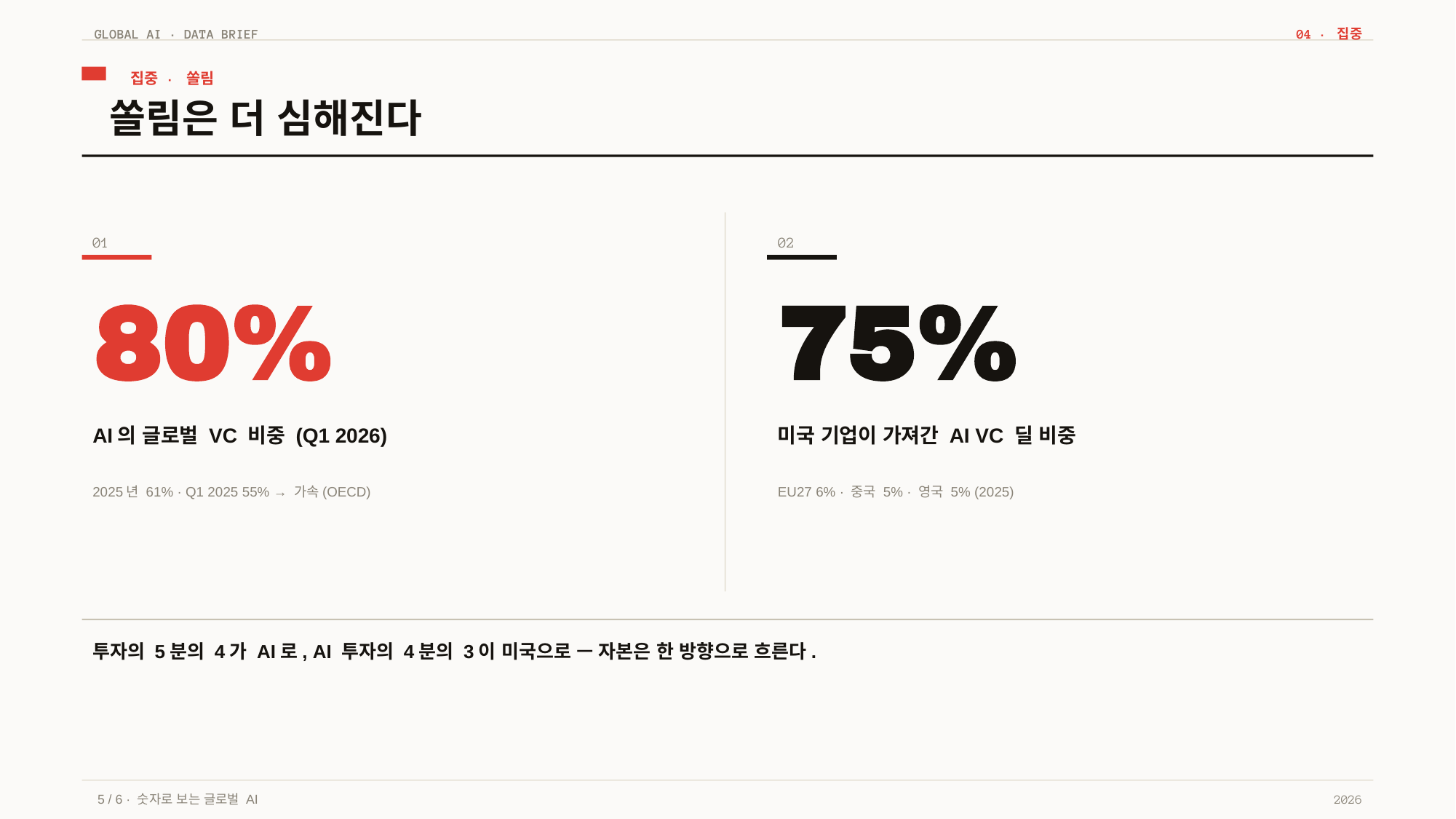

GLOBAL AI · DATA BRIEF
04 · 집중

집중 · 쏠림

쏠림은 더 심해진다

01
02

80%
75%
AI의 글로벌 VC 비중 (Q1 2026)
미국 기업이 가져간 AI VC 딜 비중
2025년 61% · Q1 2025 55% → 가속(OECD)
EU27 6% · 중국 5% · 영국 5% (2025)

투자의 5분의 4가 AI로, AI 투자의 4분의 3이 미국으로 — 자본은 한 방향으로 흐른다.

5 / 6 · 숫자로 보는 글로벌 AI
2026